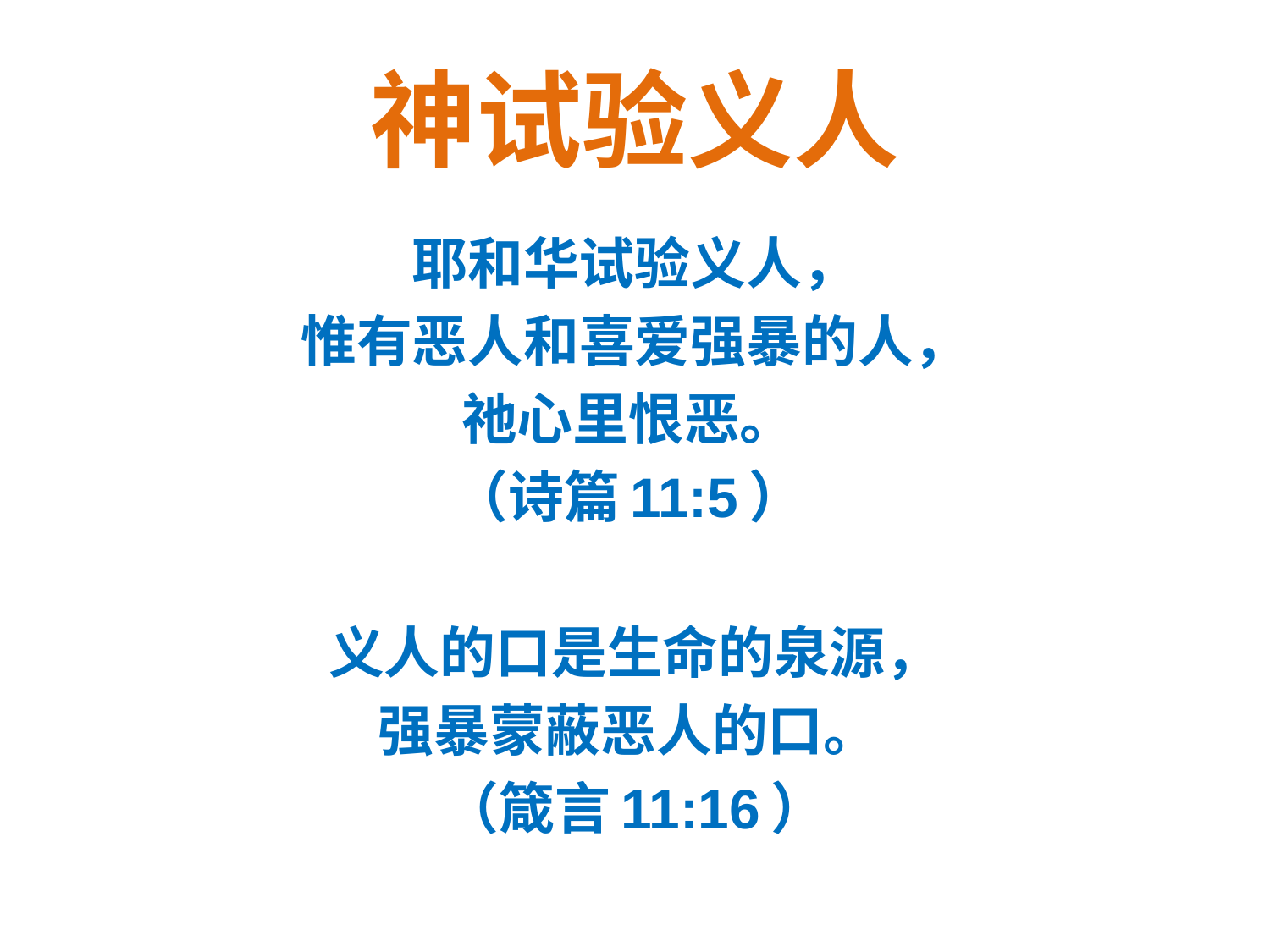

# 神试验义人
耶和华试验义人，
惟有恶人和喜爱强暴的人，
祂心里恨恶。
（诗篇11:5）

义人的口是生命的泉源，
强暴蒙蔽恶人的口。
（箴言11:16）